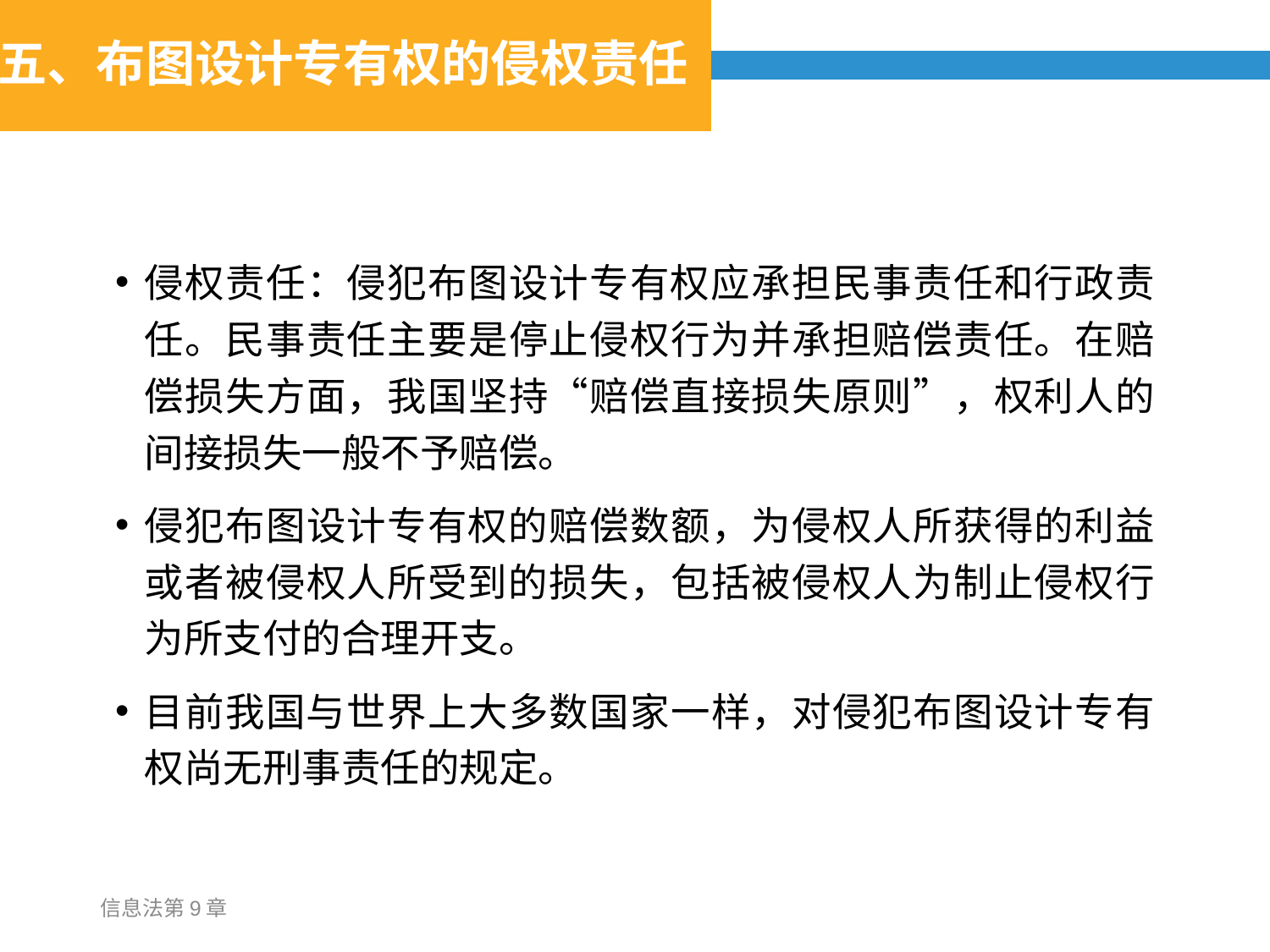

# 五、布图设计专有权的侵权责任
侵权责任：侵犯布图设计专有权应承担民事责任和行政责任。民事责任主要是停止侵权行为并承担赔偿责任。在赔偿损失方面，我国坚持“赔偿直接损失原则”，权利人的间接损失一般不予赔偿。
侵犯布图设计专有权的赔偿数额，为侵权人所获得的利益或者被侵权人所受到的损失，包括被侵权人为制止侵权行为所支付的合理开支。
目前我国与世界上大多数国家一样，对侵犯布图设计专有权尚无刑事责任的规定。

信息法第9章